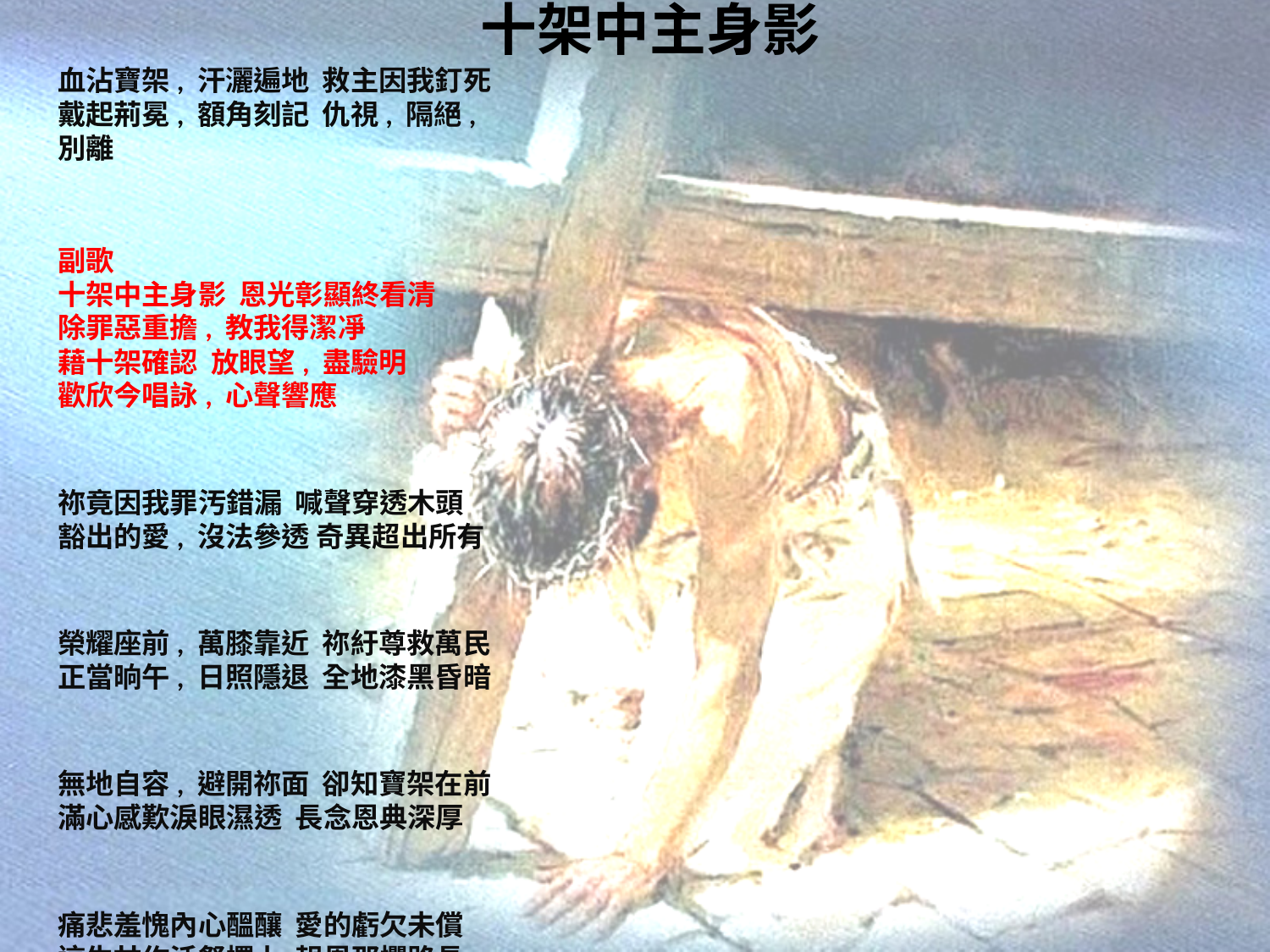

# 十架中主身影
血沾寶架, 汗灑遍地  救主因我釘死
戴起荊冕, 額角刻記  仇視, 隔絕, 別離

副歌
十架中主身影  恩光彰顯終看清
除罪惡重擔, 教我得潔凈
藉十架確認  放眼望, 盡驗明
歡欣今唱詠, 心聲響應
祢竟因我罪汚錯漏  喊聲穿透木頭
豁出的愛, 沒法參透 奇異超出所有
榮耀座前, 萬膝靠近  祢紆尊救萬民
正當晌午, 日照隱退  全地漆黑昏暗
無地自容, 避開祢面  卻知寶架在前
滿心感歎淚眼濕透  長念恩典深厚
痛悲羞愧內心醞釀  愛的虧欠未償
這生甘作活祭擺上  報恩那懼路長